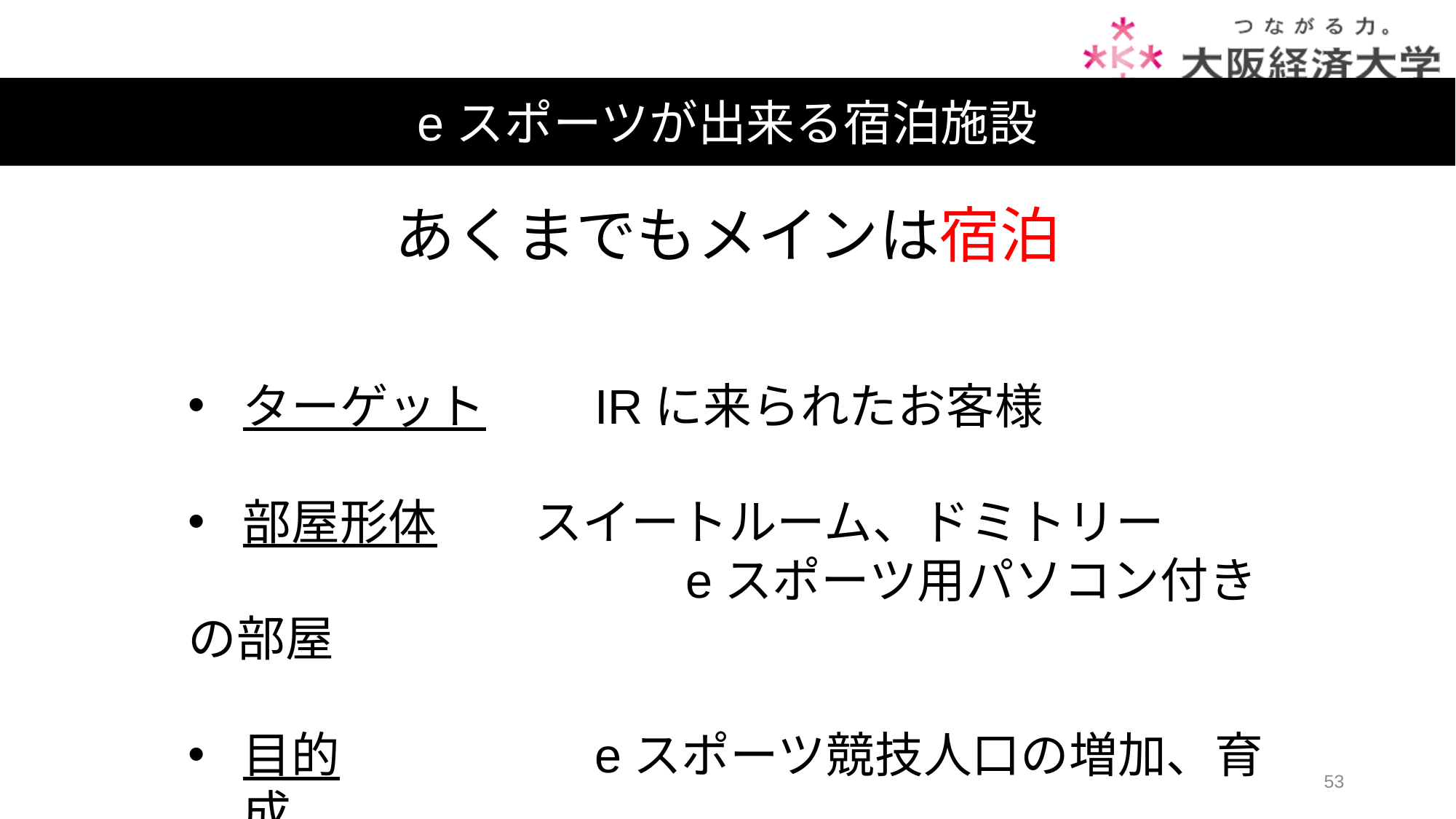

eスポーツが出来る宿泊施設

あくまでもメインは宿泊

ターゲット　　IRに来られたお客様

部屋形体　　スイートルーム、ドミトリー
　　　　　　　　　　eスポーツ用パソコン付きの部屋

目的　　　　　eスポーツ競技人口の増加、育成
53